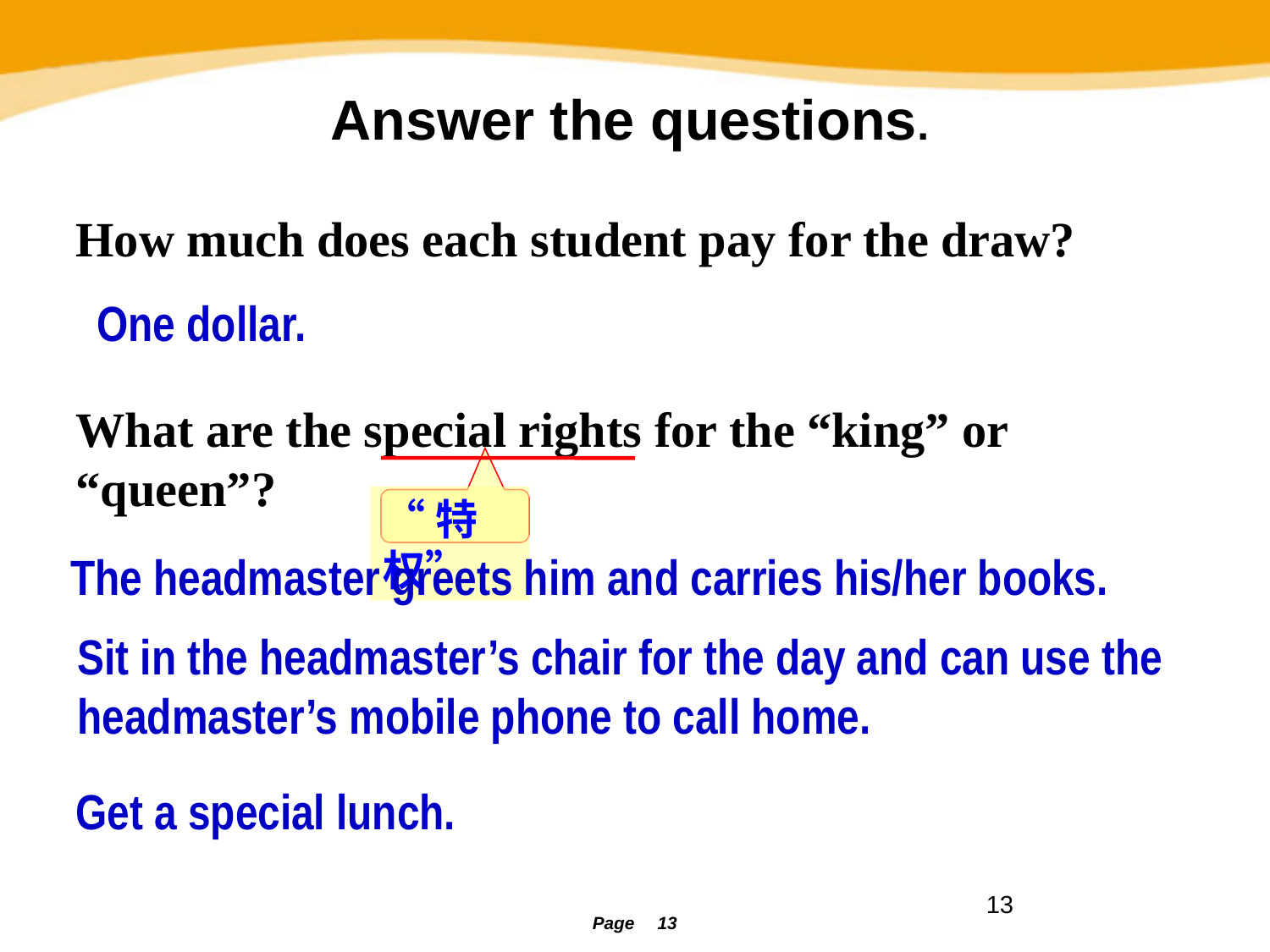

Answer the questions.
How much does each student pay for the draw?
One dollar.
What are the special rights for the “king” or “queen”?

“特权”

The headmaster greets him and carries his/her books.
Sit in the headmaster’s chair for the day and can use the headmaster’s mobile phone to call home.
Get a special lunch.
13